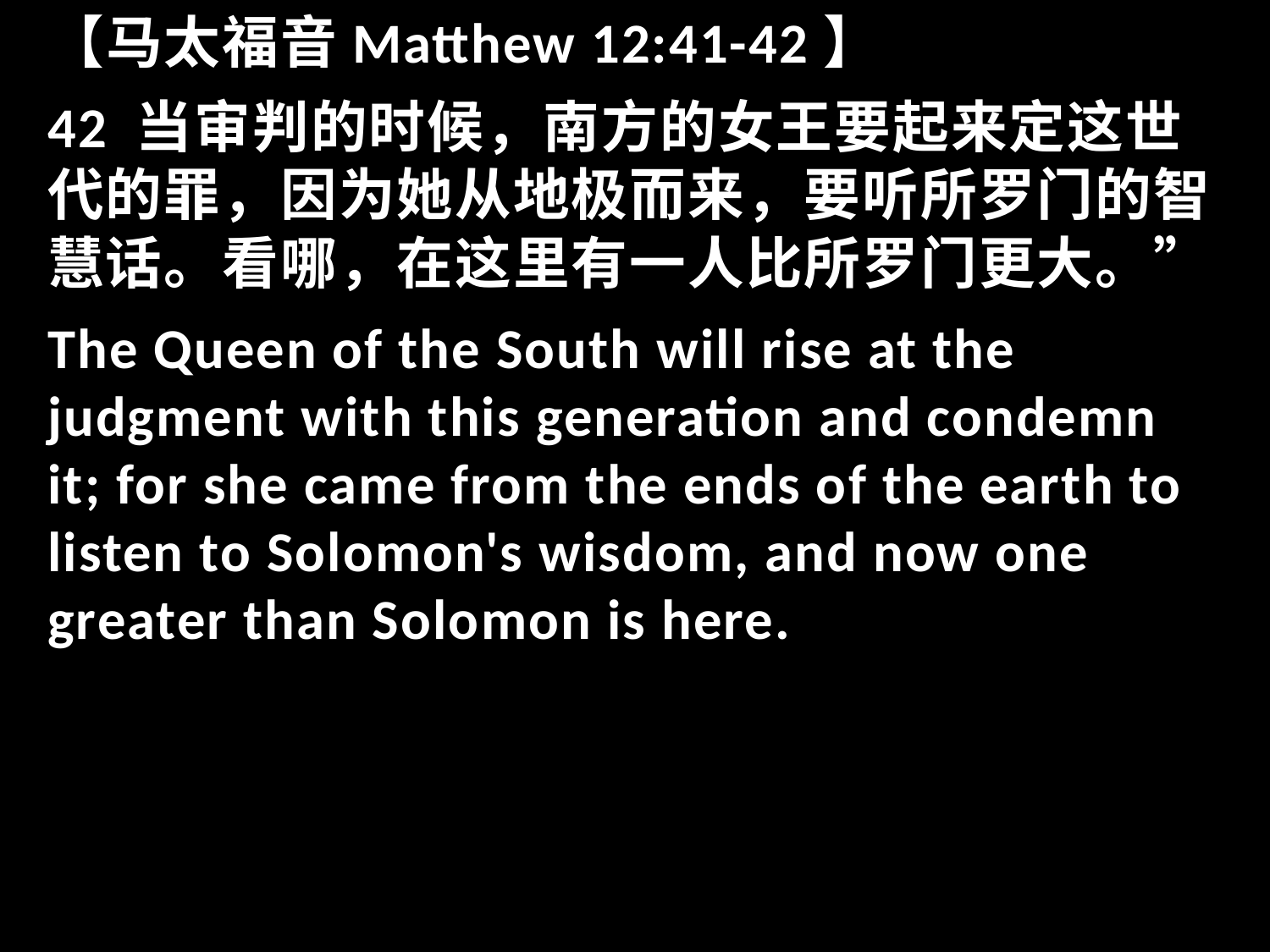

【马太福音Matthew 12:41-42】
42 当审判的时候，南方的女王要起来定这世代的罪，因为她从地极而来，要听所罗门的智慧话。看哪，在这里有一人比所罗门更大。”
The Queen of the South will rise at the judgment with this generation and condemn it; for she came from the ends of the earth to listen to Solomon's wisdom, and now one greater than Solomon is here.